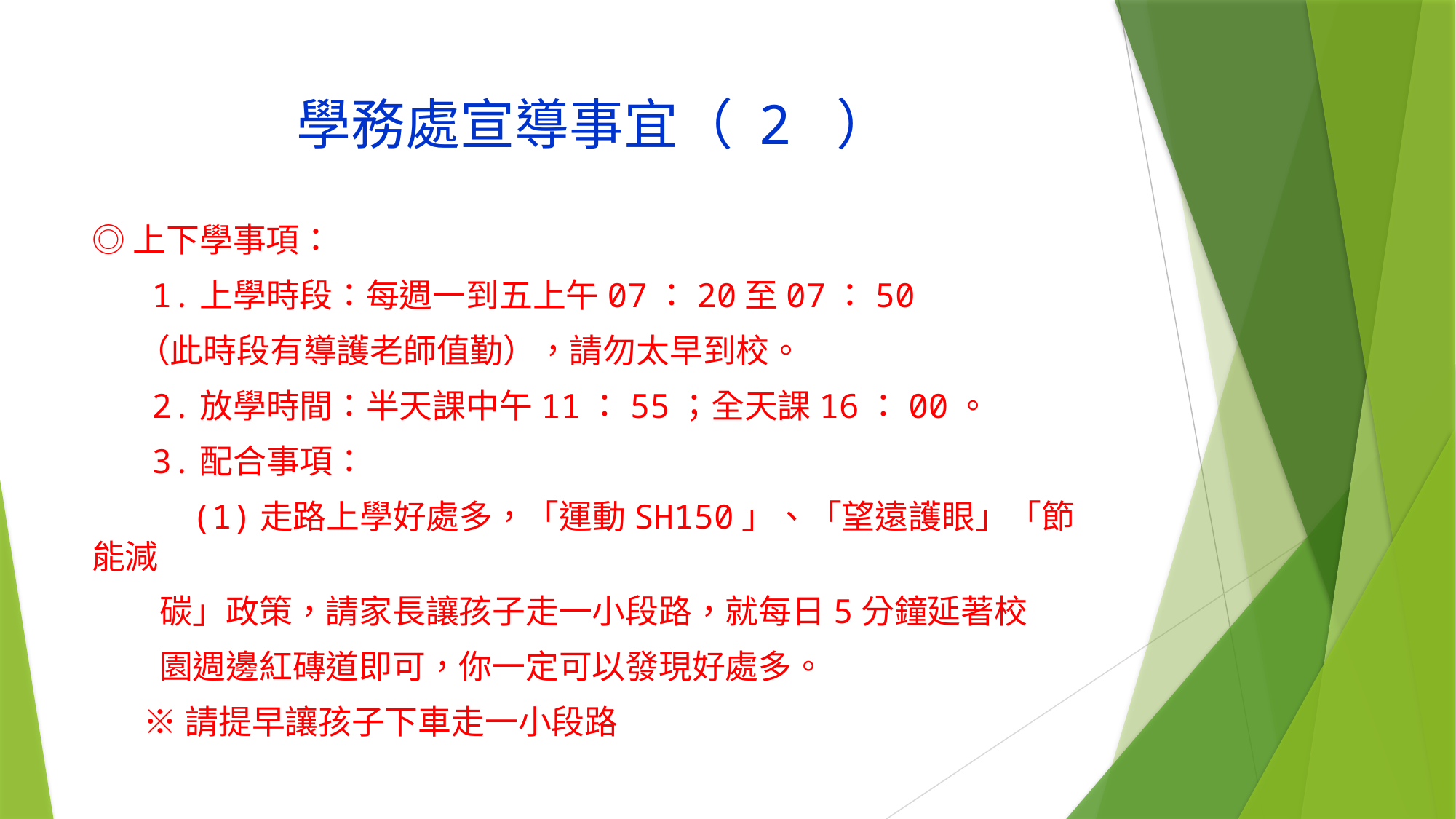

# 學務處宣導事宜（ 2 ）
◎上下學事項：
   1.上學時段：每週一到五上午07：20至07：50
     （此時段有導護老師值勤），請勿太早到校。
   2.放學時間：半天課中午11：55；全天課16：00。
   3.配合事項：
     (1)走路上學好處多，「運動SH150」、「望遠護眼」「節能減
        碳」政策，請家長讓孩子走一小段路，就每日5分鐘延著校
        園週邊紅磚道即可，你一定可以發現好處多。
       ※請提早讓孩子下車走一小段路